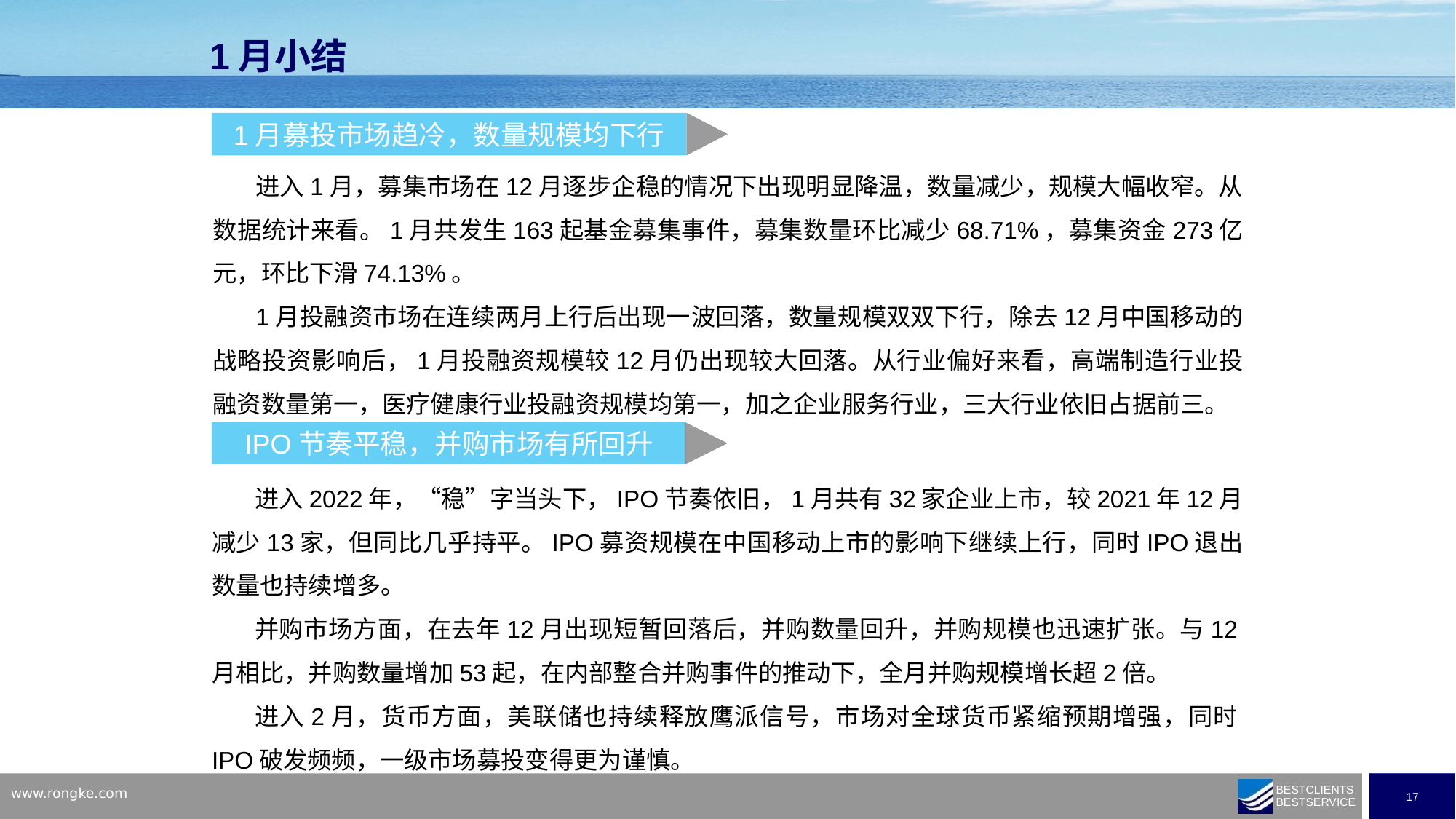

1月小结
1月募投市场趋冷，数量规模均下行

进入1月，募集市场在12月逐步企稳的情况下出现明显降温，数量减少，规模大幅收窄。从数据统计来看。1月共发生163起基金募集事件，募集数量环比减少68.71%，募集资金273亿元，环比下滑74.13%。
1月投融资市场在连续两月上行后出现一波回落，数量规模双双下行，除去12月中国移动的战略投资影响后，1月投融资规模较12月仍出现较大回落。从行业偏好来看，高端制造行业投融资数量第一，医疗健康行业投融资规模均第一，加之企业服务行业，三大行业依旧占据前三。
IPO节奏平稳，并购市场有所回升

进入2022年，“稳”字当头下，IPO节奏依旧，1月共有32家企业上市，较2021年12月减少13家，但同比几乎持平。IPO募资规模在中国移动上市的影响下继续上行，同时IPO退出数量也持续增多。
并购市场方面，在去年12月出现短暂回落后，并购数量回升，并购规模也迅速扩张。与12月相比，并购数量增加53起，在内部整合并购事件的推动下，全月并购规模增长超2倍。
进入2月，货币方面，美联储也持续释放鹰派信号，市场对全球货币紧缩预期增强，同时IPO破发频频，一级市场募投变得更为谨慎。